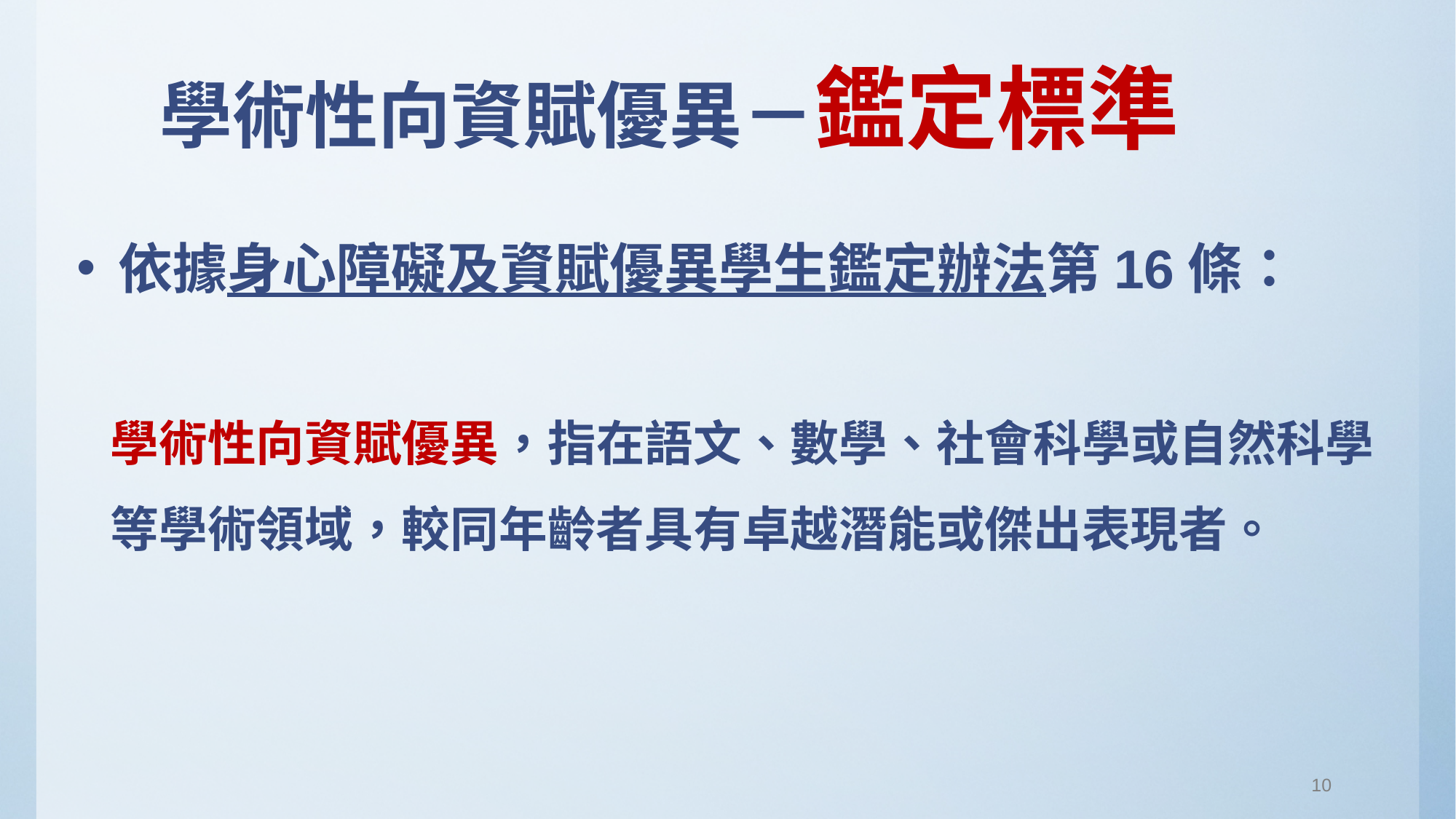

# 學術性向資賦優異－鑑定標準
依據身心障礙及資賦優異學生鑑定辦法第16條：

  學術性向資賦優異，指在語文、數學、社會科學或自然科學
  等學術領域，較同年齡者具有卓越潛能或傑出表現者。

10